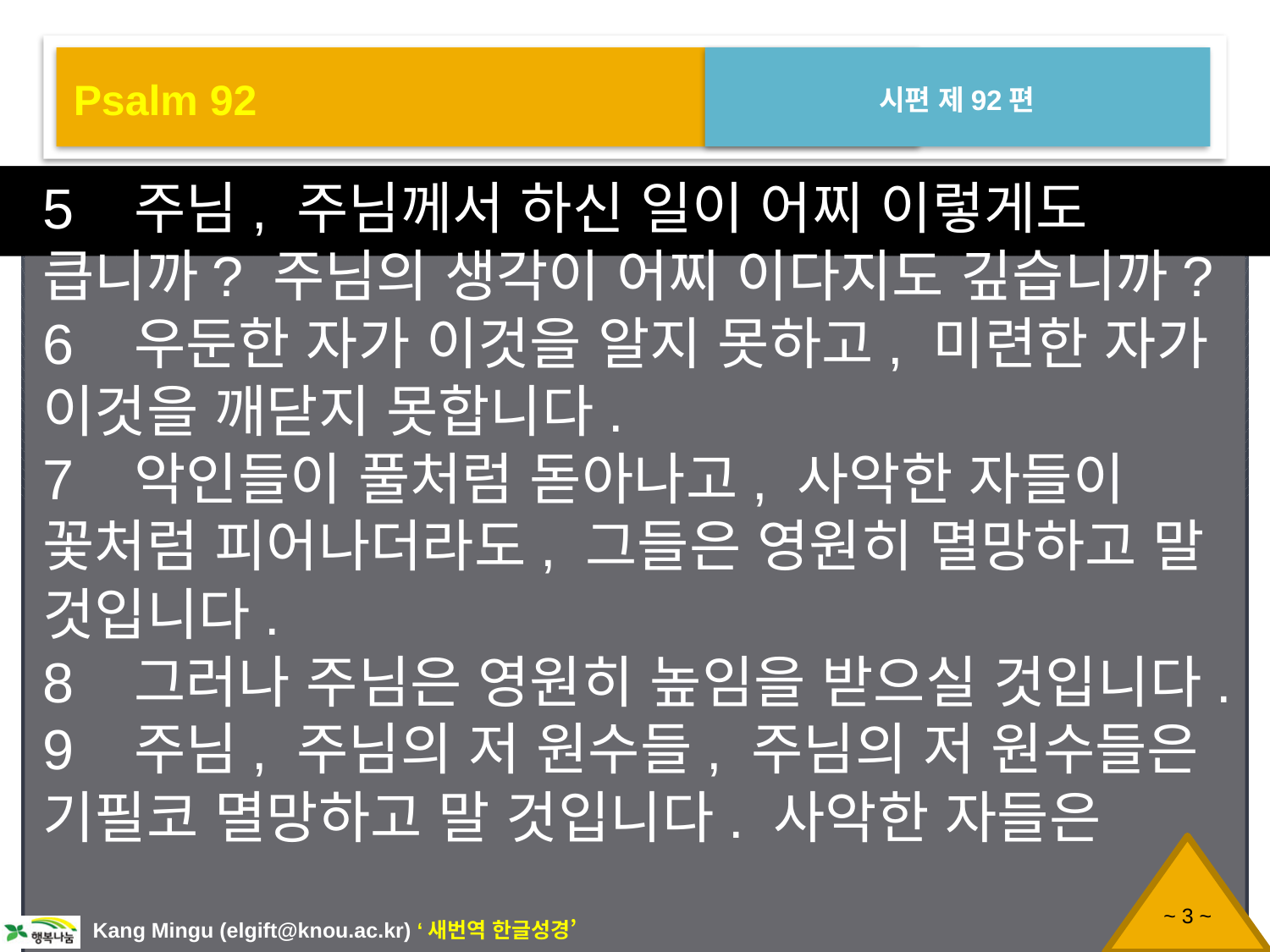

Psalm 92
시편 제92편
5   주님, 주님께서 하신 일이 어찌 이렇게도 큽니까? 주님의 생각이 어찌 이다지도 깊습니까?
6   우둔한 자가 이것을 알지 못하고, 미련한 자가 이것을 깨닫지 못합니다.
7   악인들이 풀처럼 돋아나고, 사악한 자들이 꽃처럼 피어나더라도, 그들은 영원히 멸망하고 말 것입니다.
8   그러나 주님은 영원히 높임을 받으실 것입니다.
9   주님, 주님의 저 원수들, 주님의 저 원수들은 기필코 멸망하고 말 것입니다. 사악한 자들은